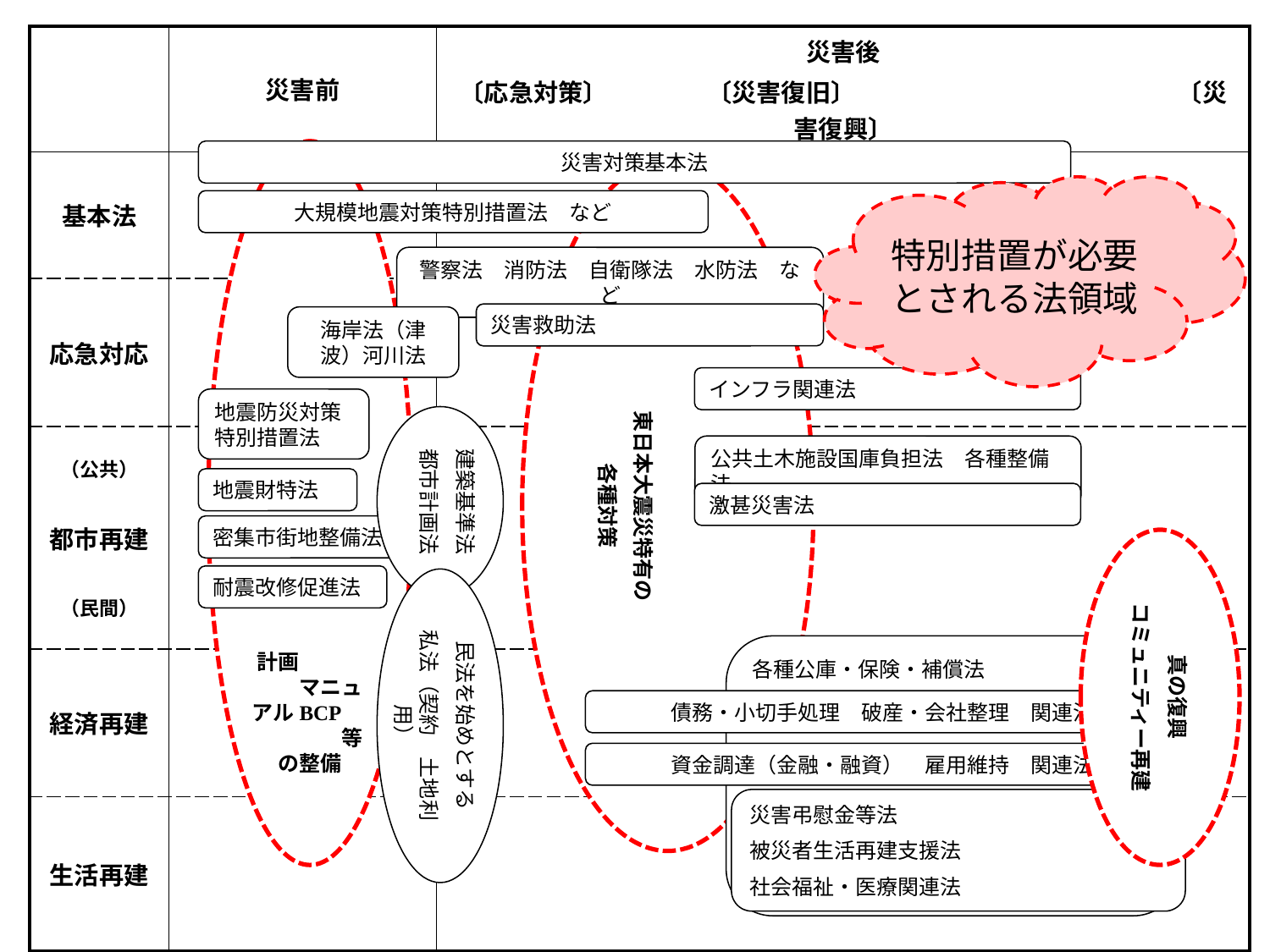

|  | 災害前 | 災害後 〔応急対策〕　　　　〔災害復旧〕　　　　　　　　　　　　　〔災害復興〕 |
| --- | --- | --- |
| 基本法 |  |  |
| 応急対応 |  |  |
| （公共） 都市再建 （民間） |  |  |
| 経済再建 |  |  |
| 生活再建 |  |  |
災害対策基本法

計画　　　　　マニュアルBCP　　　　　等の整備

東日本大震災特有の
各種対策
特別措置が必要とされる法領域
大規模地震対策特別措置法　など
警察法　消防法　自衛隊法　水防法　など
災害救助法
海岸法（津波）河川法
インフラ関連法
地震防災対策特別措置法
建築基準法
都市計画法
公共土木施設国庫負担法　各種整備法
地震財特法
激甚災害法
密集市街地整備法
真の復興
コミュニティー再建
耐震改修促進法
民法を始めとする
私法（契約　土地利用）
各種公庫・保険・補償法
債務・小切手処理　破産・会社整理　関連法
資金調達（金融・融資）　雇用維持　関連法
災害弔慰金等法
被災者生活再建支援法
社会福祉・医療関連法